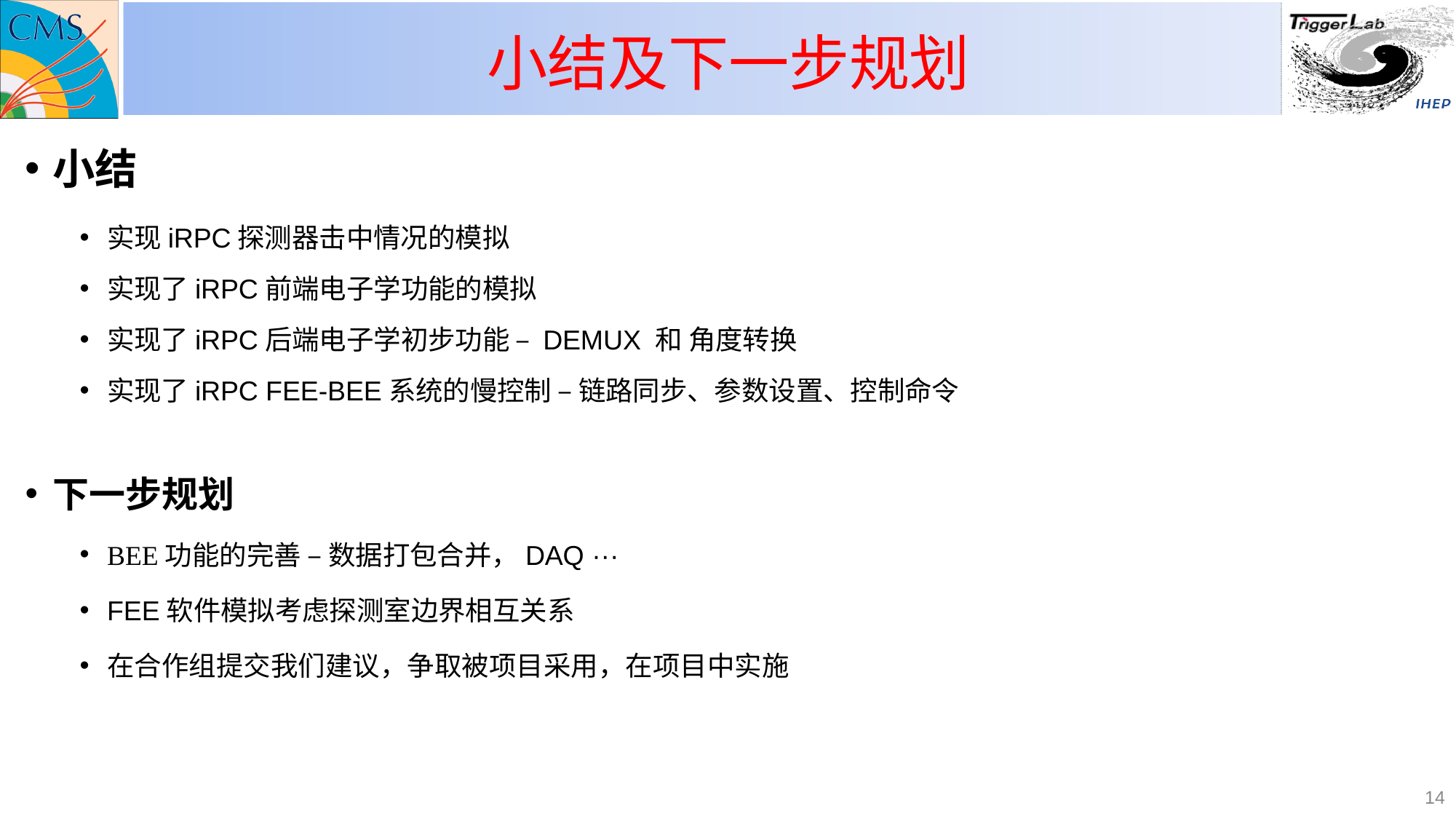

# 小结及下一步规划

小结
实现iRPC探测器击中情况的模拟
实现了iRPC前端电子学功能的模拟
实现了iRPC后端电子学初步功能 – DEMUX 和 角度转换
实现了iRPC FEE-BEE系统的慢控制 – 链路同步、参数设置、控制命令

下一步规划
BEE功能的完善 – 数据打包合并，DAQ ···
FEE软件模拟考虑探测室边界相互关系
在合作组提交我们建议，争取被项目采用，在项目中实施
14